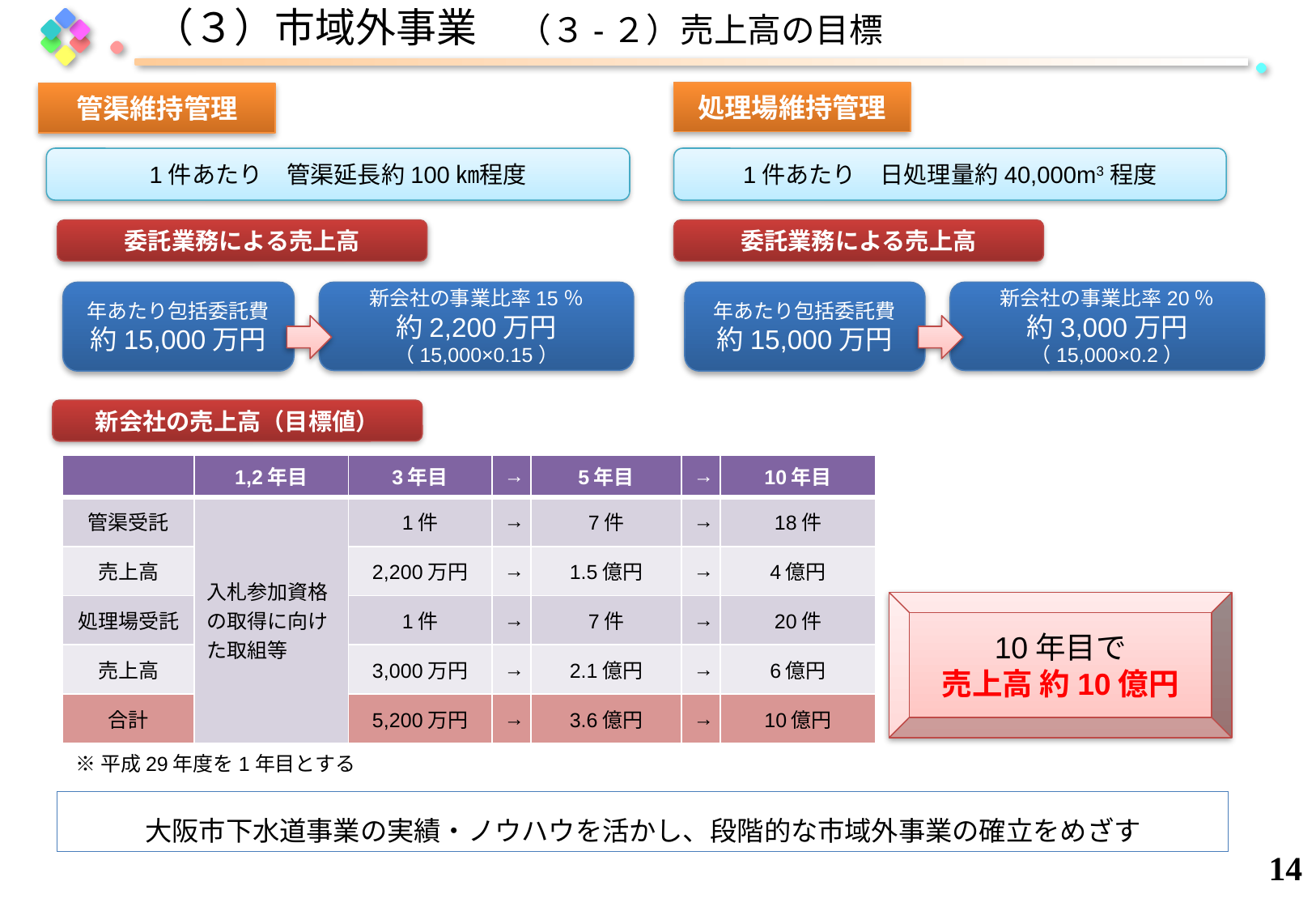

（３）市域外事業　（３-２）売上高の目標
処理場維持管理
管渠維持管理
1件あたり　管渠延長約100㎞程度
1件あたり　日処理量約40,000m3程度
委託業務による売上高
委託業務による売上高
年あたり包括委託費
約15,000万円
新会社の事業比率15％
約2,200万円
（15,000×0.15）
年あたり包括委託費
約15,000万円
新会社の事業比率20％
約3,000万円
（15,000×0.2）

新会社の売上高（目標値）
|  | 1,2年目 | 3年目 | → | 5年目 | → | 10年目 |
| --- | --- | --- | --- | --- | --- | --- |
| 管渠受託 | 入札参加資格の取得に向けた取組等 | 1件 | → | 7件 | → | 18件 |
| 売上高 |  | 2,200万円 | → | 1.5億円 | → | 4億円 |
| 処理場受託 |  | 1件 | → | 7件 | → | 20件 |
| 売上高 |  | 3,000万円 | → | 2.1億円 | → | 6億円 |
| 合計 |  | 5,200万円 | → | 3.6億円 | → | 10億円 |
10年目で
売上高 約10億円
※平成29年度を1年目とする
大阪市下水道事業の実績・ノウハウを活かし、段階的な市域外事業の確立をめざす
14